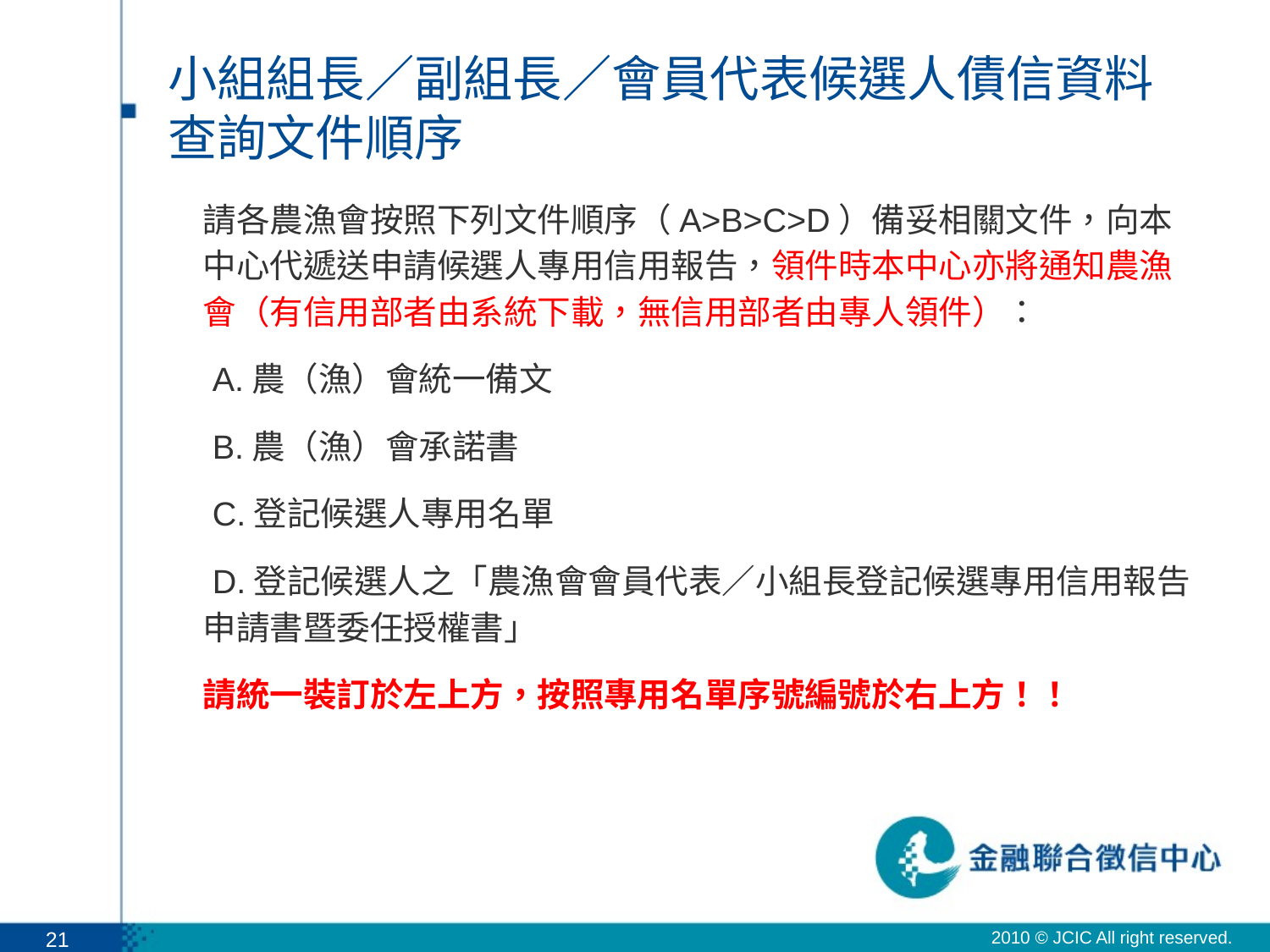

# 小組組長／副組長／會員代表候選人債信資料查詢文件順序
請各農漁會按照下列文件順序（A>B>C>D）備妥相關文件，向本中心代遞送申請候選人專用信用報告，領件時本中心亦將通知農漁會（有信用部者由系統下載，無信用部者由專人領件）：
 A.農（漁）會統一備文
 B.農（漁）會承諾書
 C.登記候選人專用名單
 D.登記候選人之「農漁會會員代表／小組長登記候選專用信用報告申請書暨委任授權書」
請統一裝訂於左上方，按照專用名單序號編號於右上方！！
21